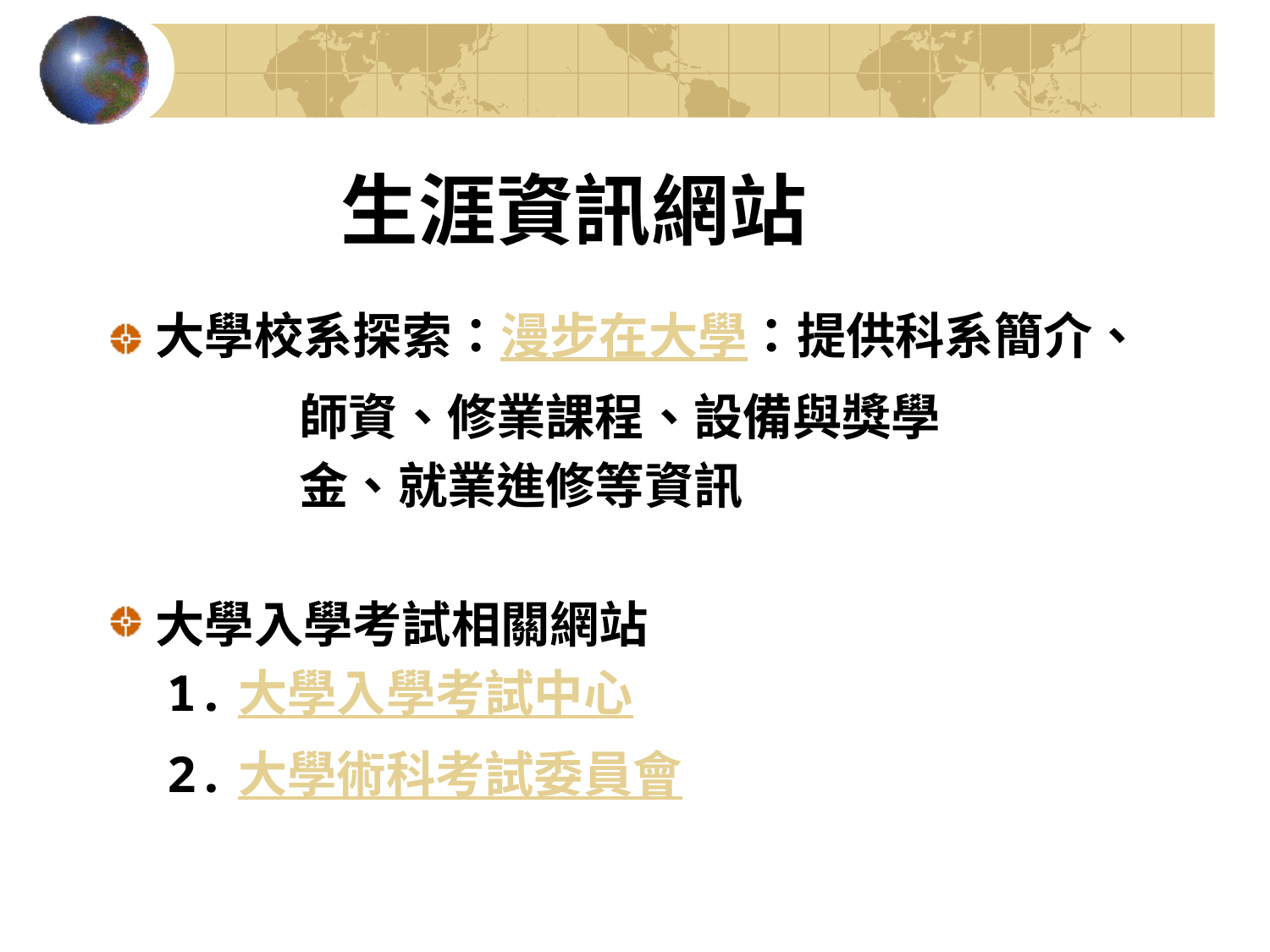

# 生涯資訊網站
大學校系探索：漫步在大學：提供科系簡介、
                師資、修業課程、設備與獎學
                金、就業進修等資訊

大學入學考試相關網站
  1.大學入學考試中心
  2.大學術科考試委員會